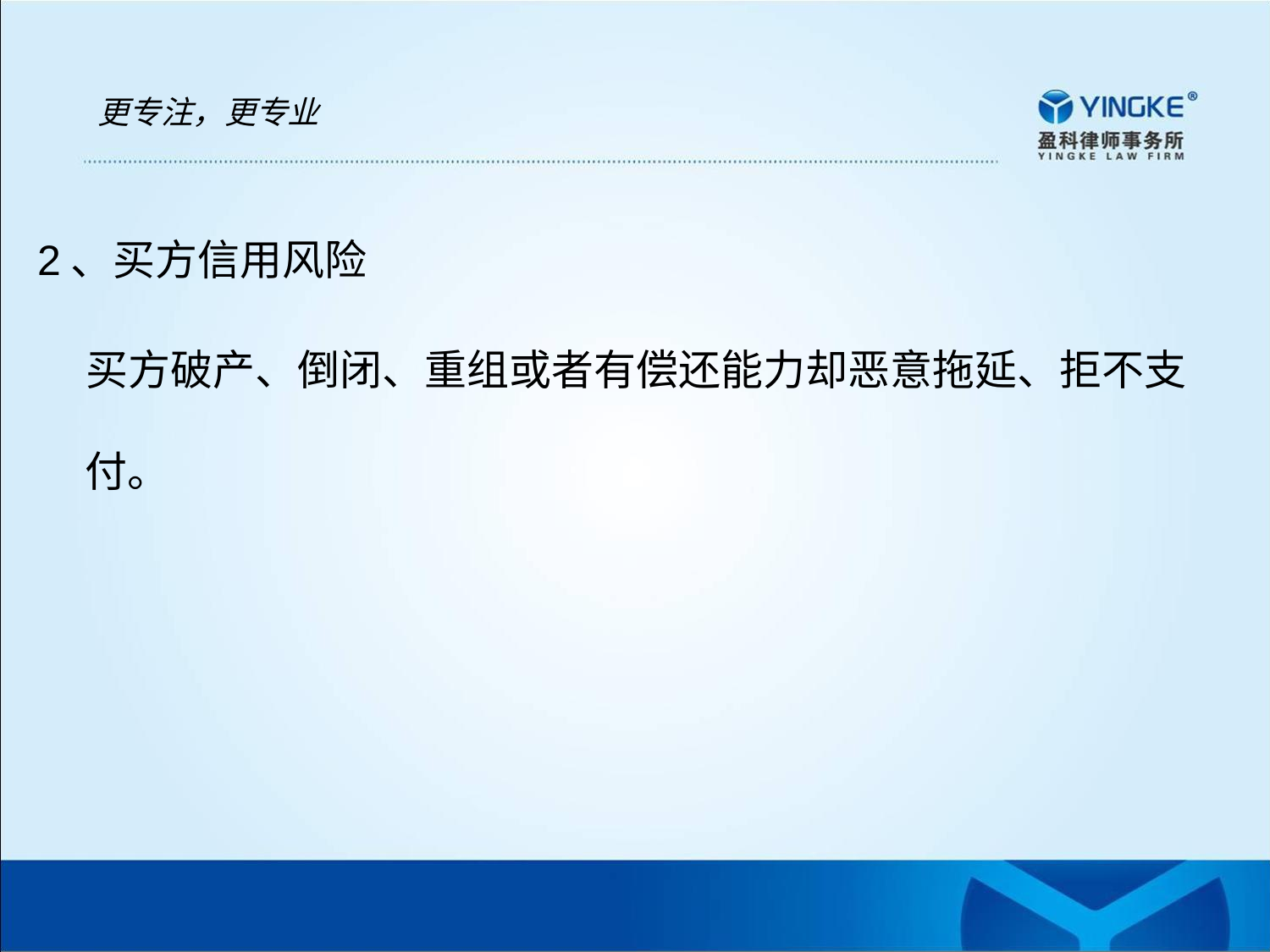

更专注，更专业
2、买方信用风险
    买方破产、倒闭、重组或者有偿还能力却恶意拖延、拒不支付。